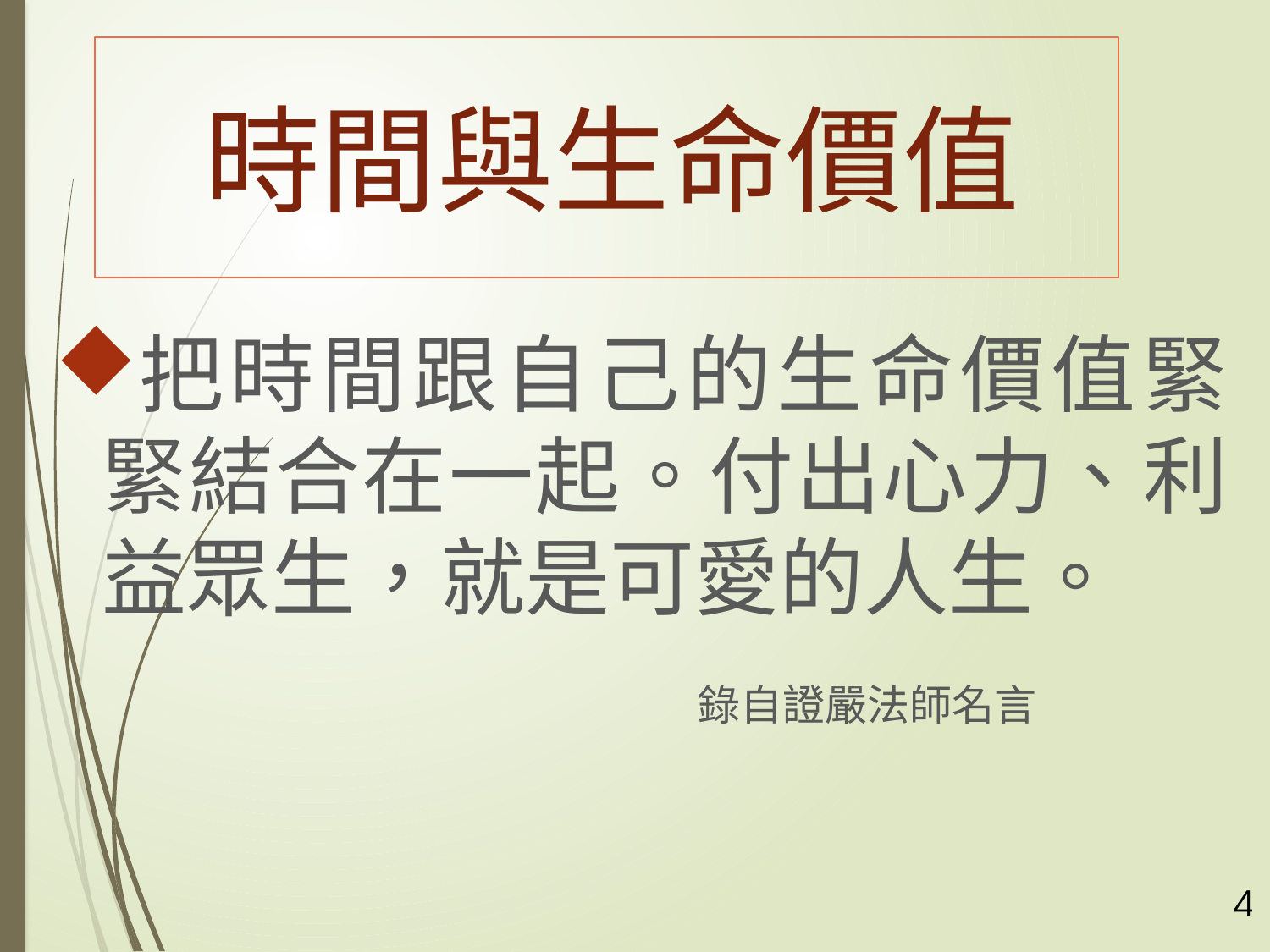

#
時間與生命價值
把時間跟自己的生命價值緊緊結合在一起。付出心力、利益眾生，就是可愛的人生。
                                    錄自證嚴法師名言
4